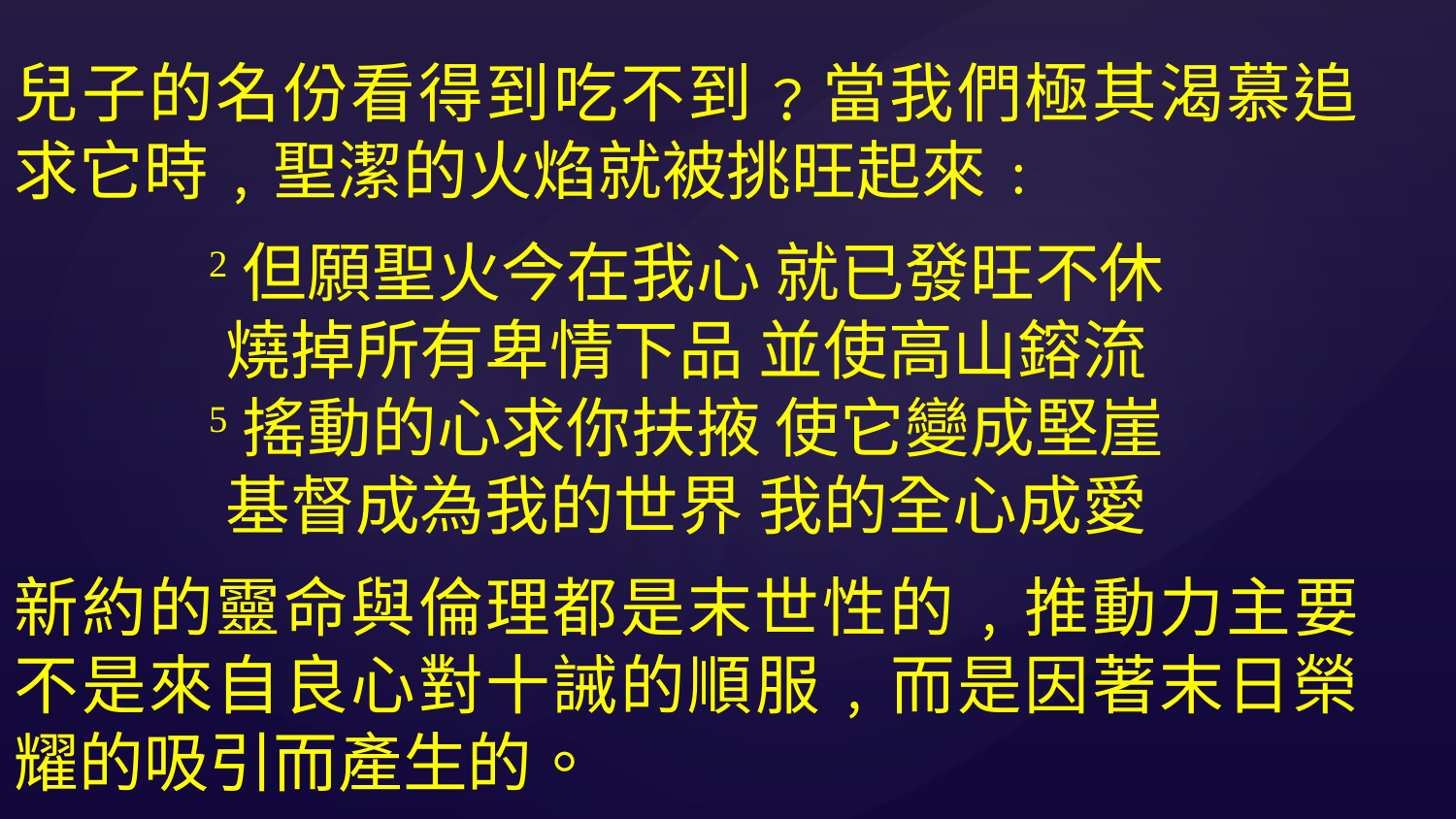

兒子的名份看得到吃不到﹖當我們極其渴慕追求它時﹐聖潔的火焰就被挑旺起來﹕

2但願聖火今在我心 就已發旺不休
燒掉所有卑情下品 並使高山鎔流
5搖動的心求你扶掖 使它變成堅崖
基督成為我的世界 我的全心成愛

新約的靈命與倫理都是末世性的﹐推動力主要不是來自良心對十誡的順服﹐而是因著末日榮耀的吸引而產生的。